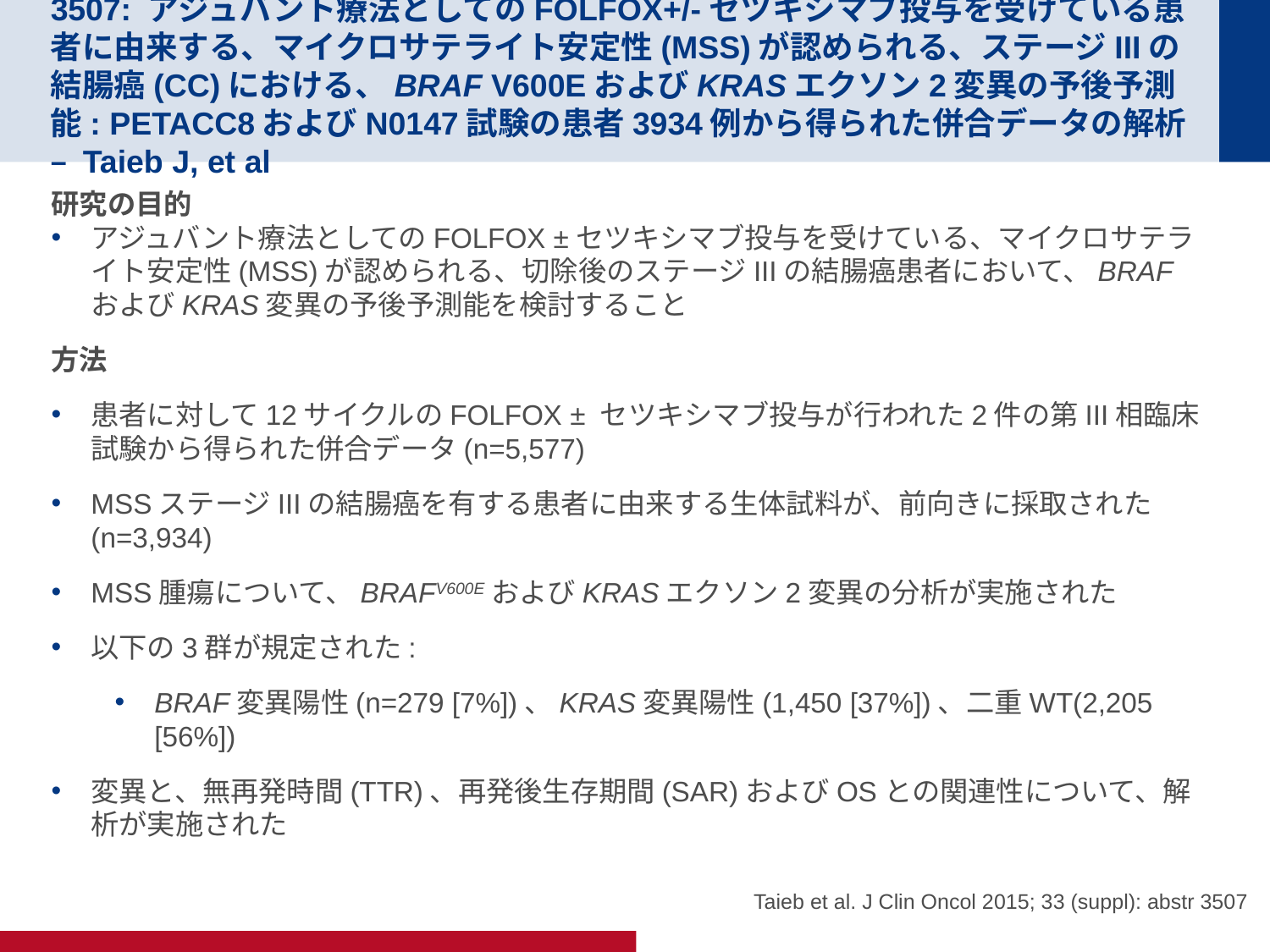

# 3507: アジュバント療法としてのFOLFOX+/-セツキシマブ投与を受けている患者に由来する、マイクロサテライト安定性(MSS)が認められる、ステージIIIの結腸癌(CC)における、BRAF V600EおよびKRASエクソン2変異の予後予測能: PETACC8およびN0147試験の患者3934例から得られた併合データの解析 – Taieb J, et al
研究の目的
アジュバント療法としてのFOLFOX ±セツキシマブ投与を受けている、マイクロサテライト安定性(MSS)が認められる、切除後のステージIIIの結腸癌患者において、BRAFおよびKRAS変異の予後予測能を検討すること
方法
患者に対して12サイクルのFOLFOX ± セツキシマブ投与が行われた2件の第III相臨床試験から得られた併合データ(n=5,577)
MSSステージIIIの結腸癌を有する患者に由来する生体試料が、前向きに採取された(n=3,934)
MSS腫瘍について、BRAFV600EおよびKRASエクソン2変異の分析が実施された
以下の3群が規定された:
BRAF変異陽性(n=279 [7%])、KRAS変異陽性(1,450 [37%])、二重WT(2,205 [56%])
変異と、無再発時間(TTR)、再発後生存期間(SAR)およびOSとの関連性について、解析が実施された
Taieb et al. J Clin Oncol 2015; 33 (suppl): abstr 3507